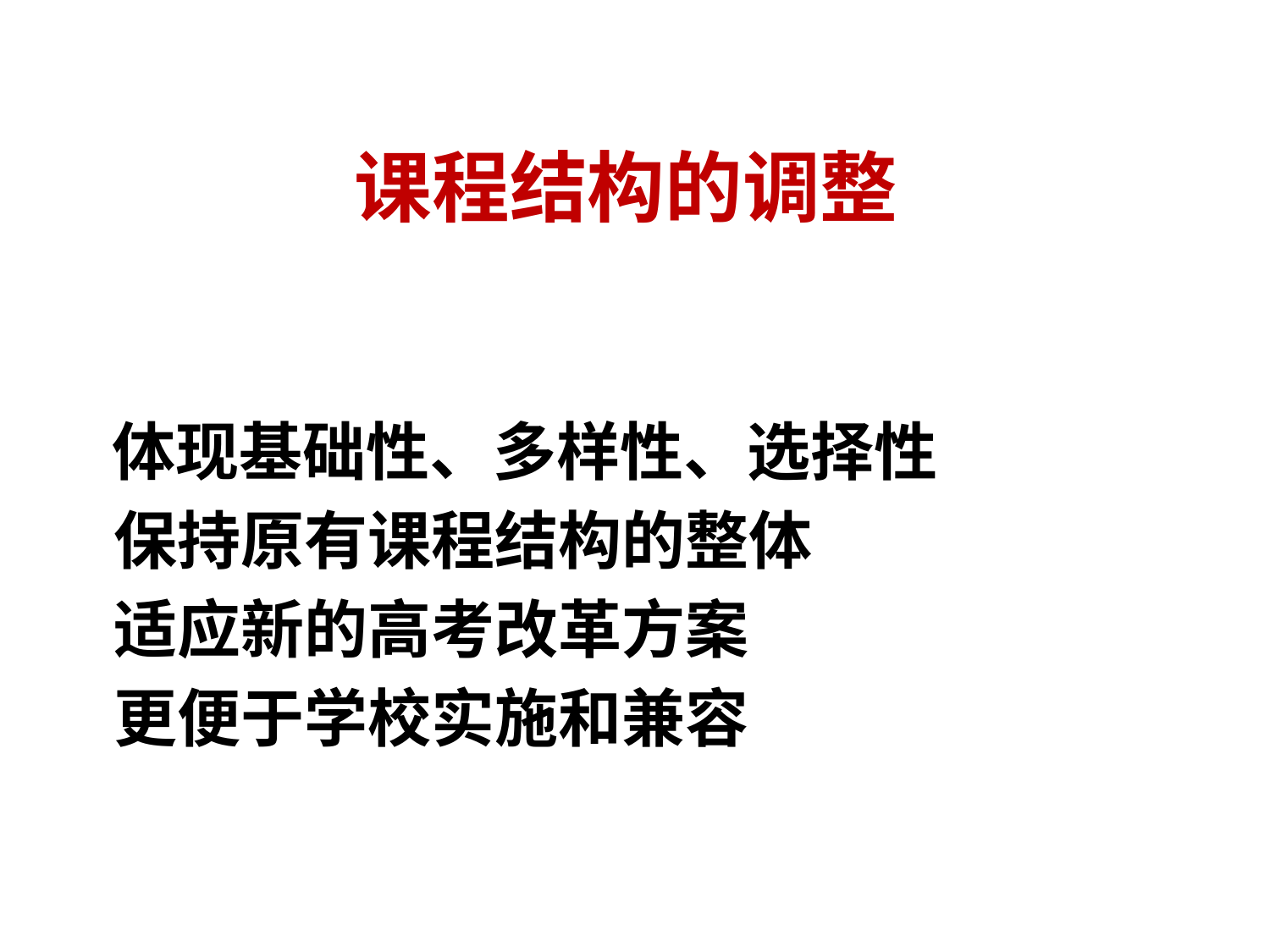

# 课程结构的调整

       体现基础性、多样性、选择性
       保持原有课程结构的整体
       适应新的高考改革方案
       更便于学校实施和兼容